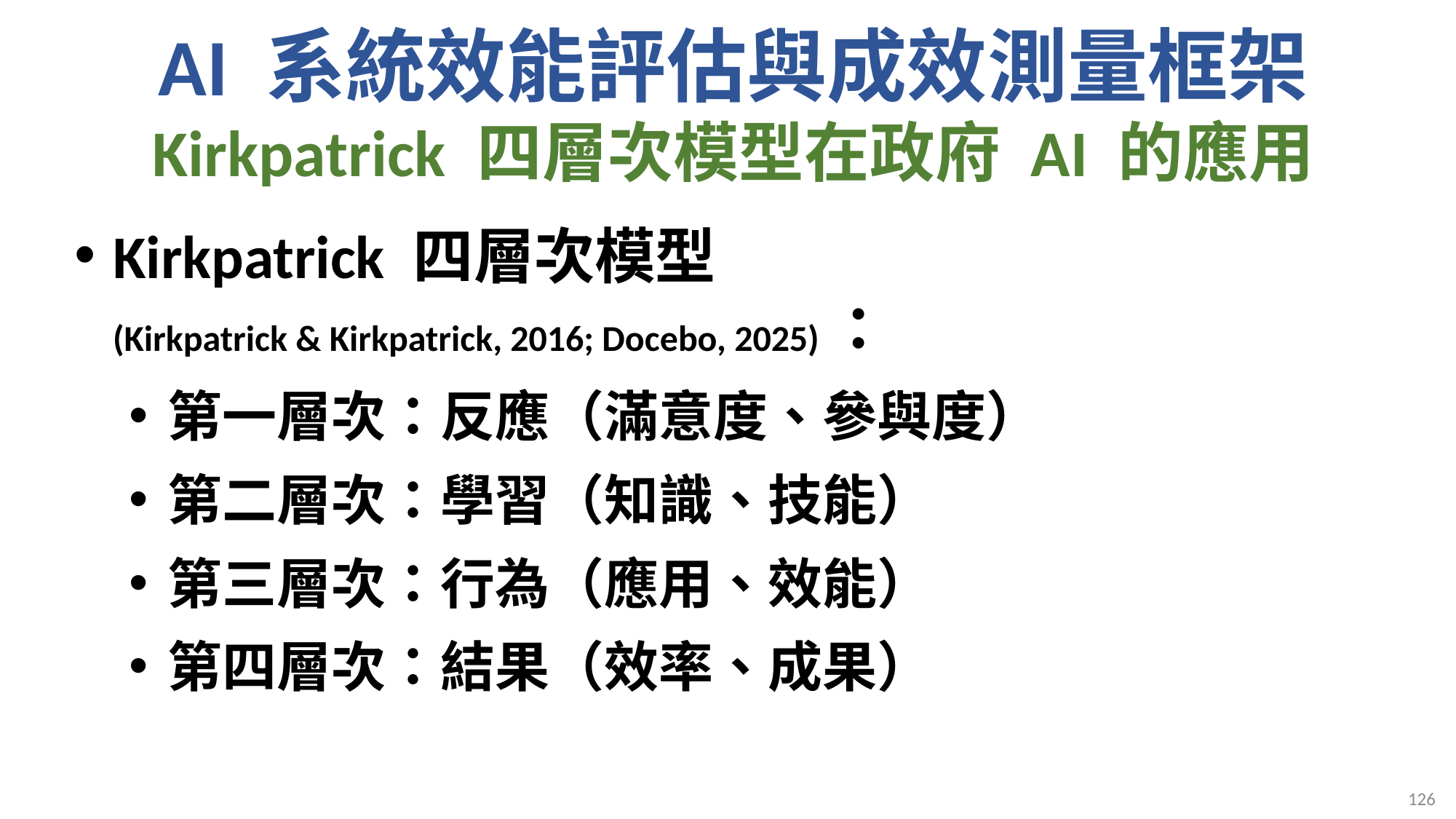

# AI 系統效能評估與成效測量框架 Kirkpatrick 四層次模型在政府 AI 的應用
Kirkpatrick 四層次模型
(Kirkpatrick & Kirkpatrick, 2016; Docebo, 2025)：
第一層次：反應（滿意度、參與度）
第二層次：學習（知識、技能）
第三層次：行為（應用、效能）
第四層次：結果（效率、成果）
126